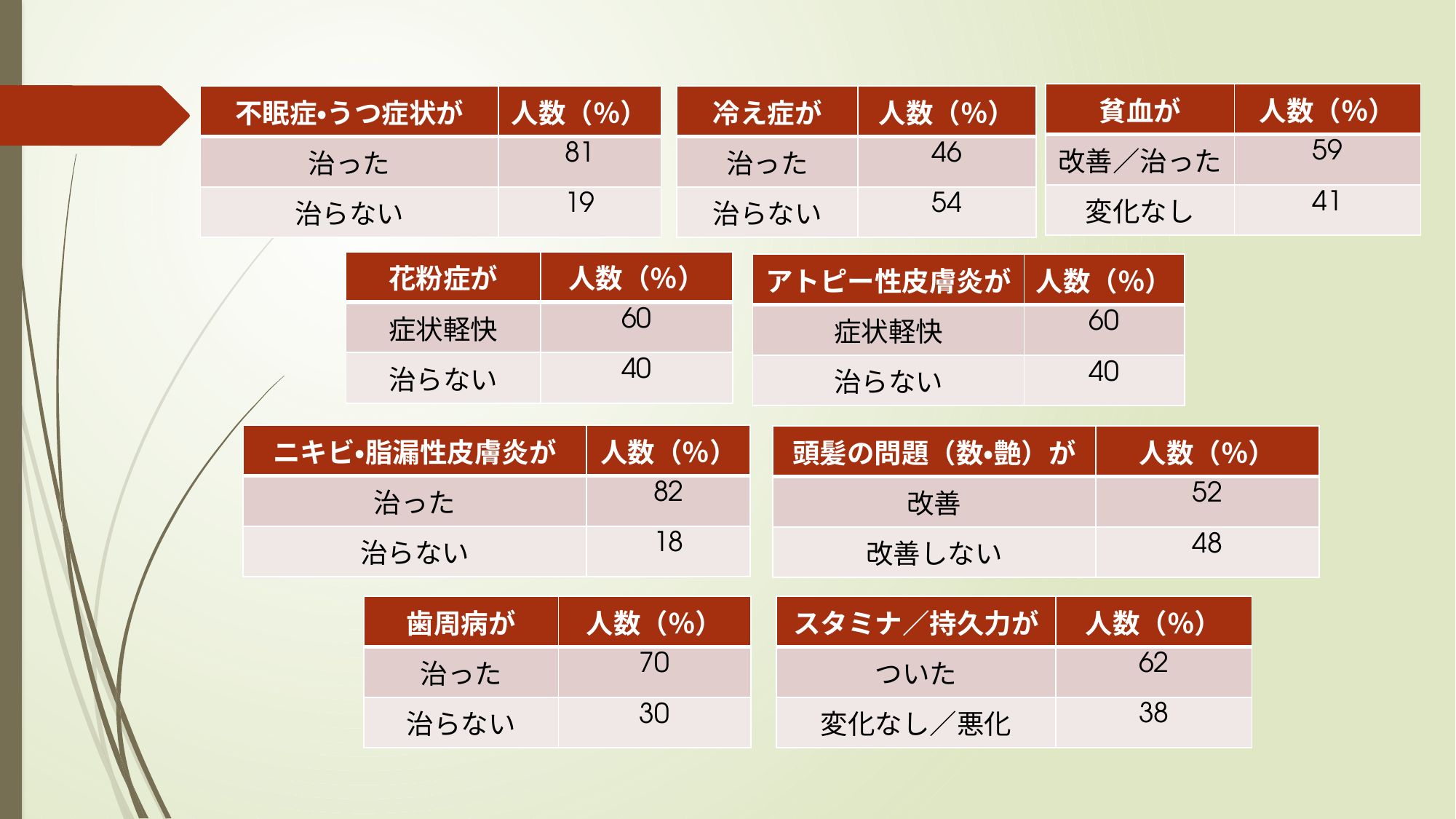

| 貧血が | 人数（％） |
| --- | --- |
| 改善／治った | 59 |
| 変化なし | 41 |
| 不眠症・うつ症状が | 人数（％） |
| --- | --- |
| 治った | 81 |
| 治らない | 19 |
| 冷え症が | 人数（％） |
| --- | --- |
| 治った | 46 |
| 治らない | 54 |
| 花粉症が | 人数（％） |
| --- | --- |
| 症状軽快 | 60 |
| 治らない | 40 |
| アトピー性皮膚炎が | 人数（％） |
| --- | --- |
| 症状軽快 | 60 |
| 治らない | 40 |
| ニキビ・脂漏性皮膚炎が | 人数（％） |
| --- | --- |
| 治った | 82 |
| 治らない | 18 |
| 頭髪の問題（数・艶）が | 人数（％） |
| --- | --- |
| 改善 | 52 |
| 改善しない | 48 |
| スタミナ／持久力が | 人数（％） |
| --- | --- |
| ついた | 62 |
| 変化なし／悪化 | 38 |
| 歯周病が | 人数（％） |
| --- | --- |
| 治った | 70 |
| 治らない | 30 |